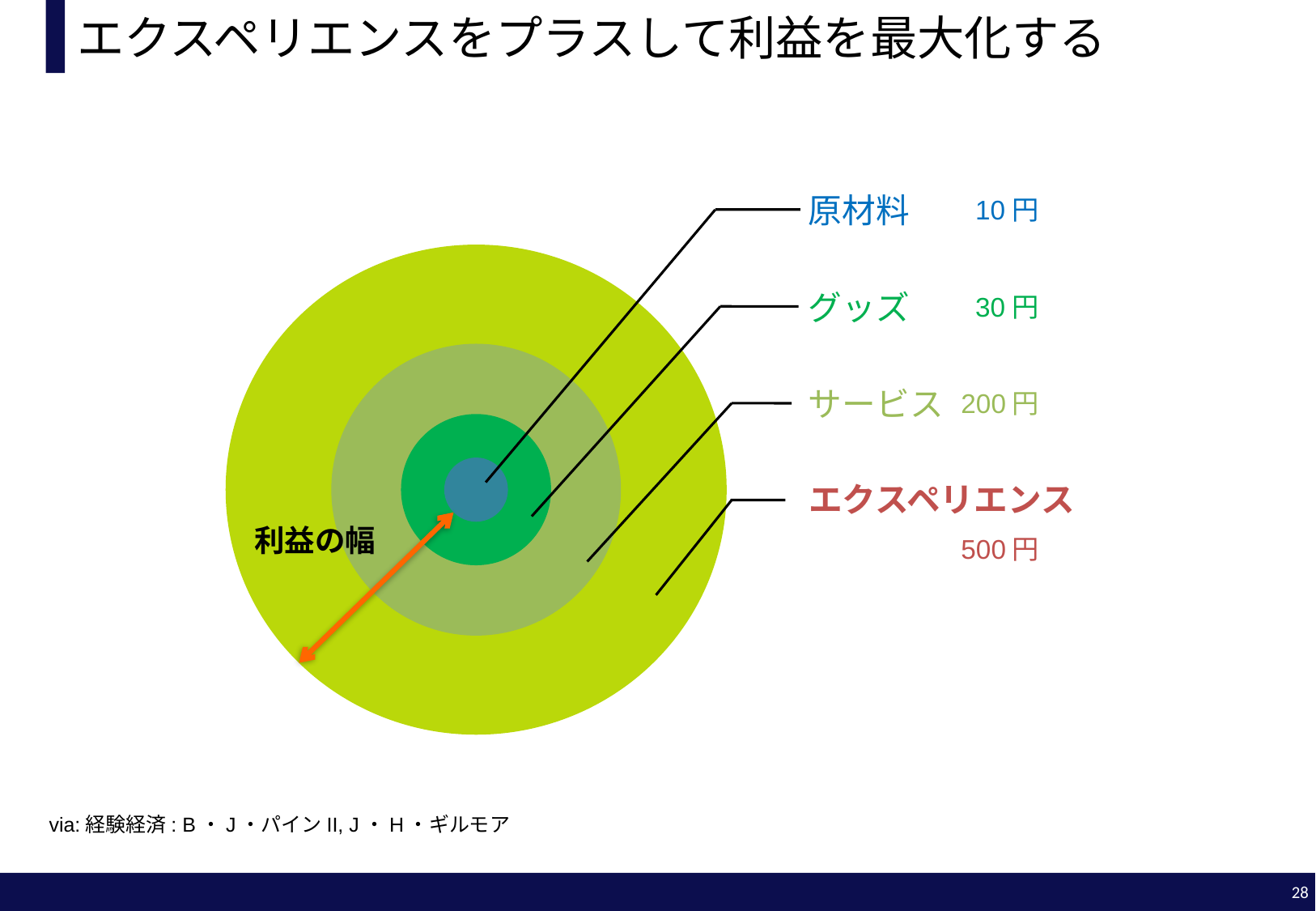

エクスペリエンスをプラスして利益を最大化する

原材料
10円

グッズ
30円

サービス
200円

エクスペリエンス

利益の幅
500円
via:経験経済: B・J・パインII, J・H・ギルモア